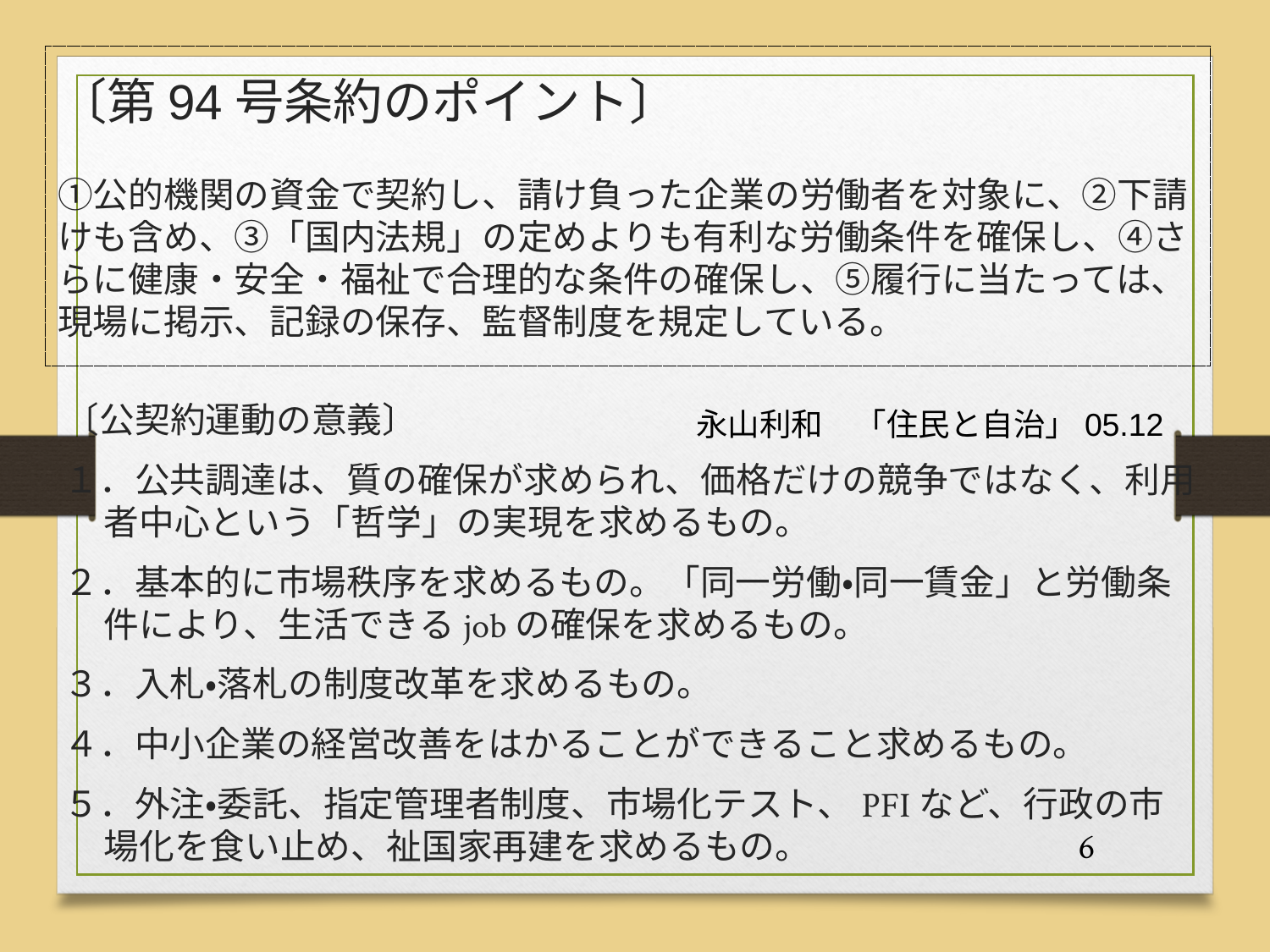

# 〔第94号条約のポイント〕 ①公的機関の資金で契約し、請け負った企業の労働者を対象に、②下請けも含め、③「国内法規」の定めよりも有利な労働条件を確保し、④さらに健康・安全・福祉で合理的な条件の確保し、⑤履行に当たっては、現場に掲示、記録の保存、監督制度を規定している。
〔公契約運動の意義〕
１．公共調達は、質の確保が求められ、価格だけの競争ではなく、利用者中心という「哲学」の実現を求めるもの。
２．基本的に市場秩序を求めるもの。「同一労働・同一賃金」と労働条件により、生活できるjobの確保を求めるもの。
３．入札・落札の制度改革を求めるもの。
４．中小企業の経営改善をはかることができること求めるもの。
５．外注・委託、指定管理者制度、市場化テスト、PFIなど、行政の市場化を食い止め、祉国家再建を求めるもの。
永山利和　「住民と自治」05.12

6